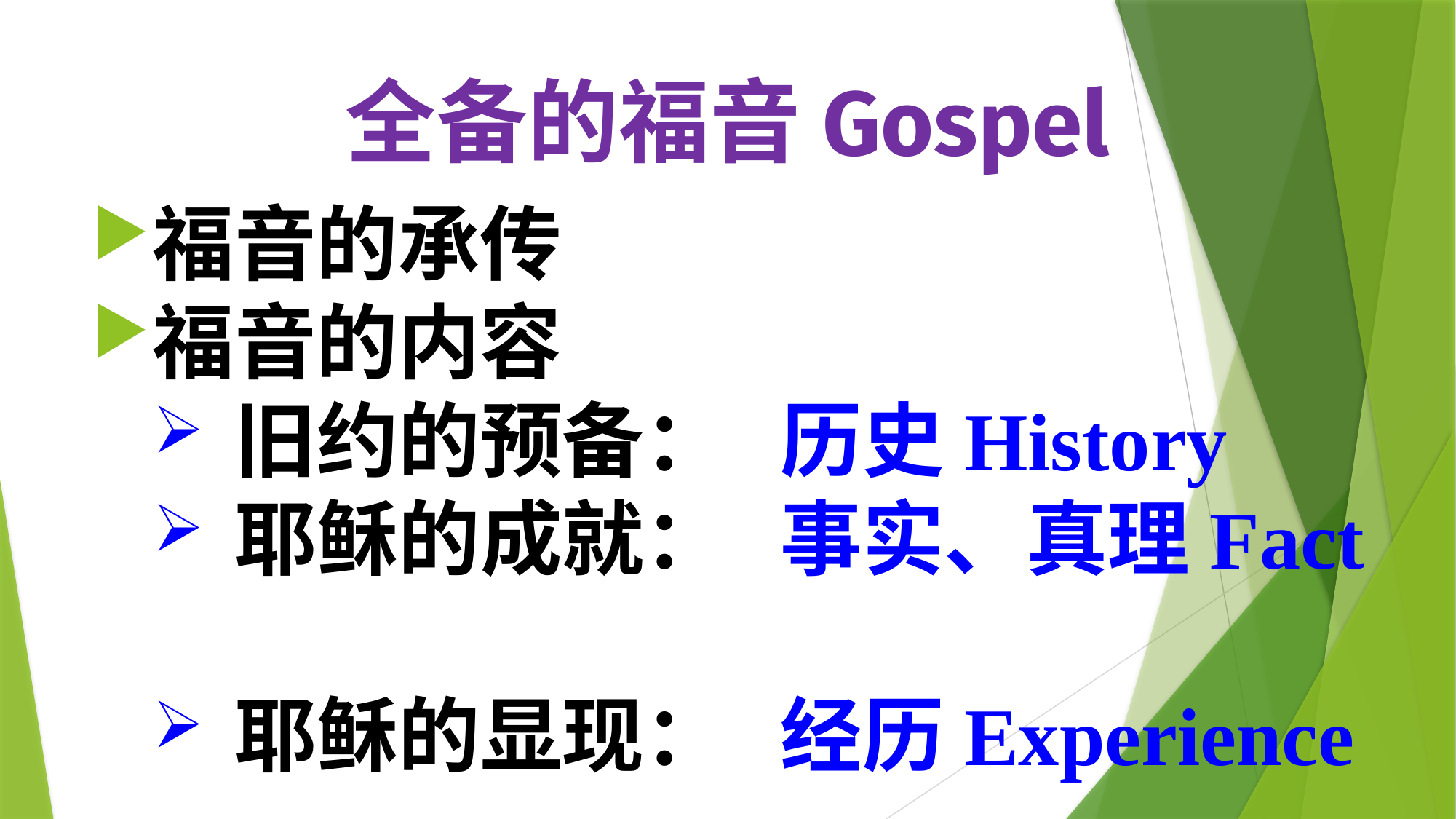

# 全备的福音Gospel
福音的承传
福音的内容
旧约的预备：	历史History
耶稣的成就：	事实、真理Fact
耶稣的显现：	经历Experience
福音的果效：		改变Change